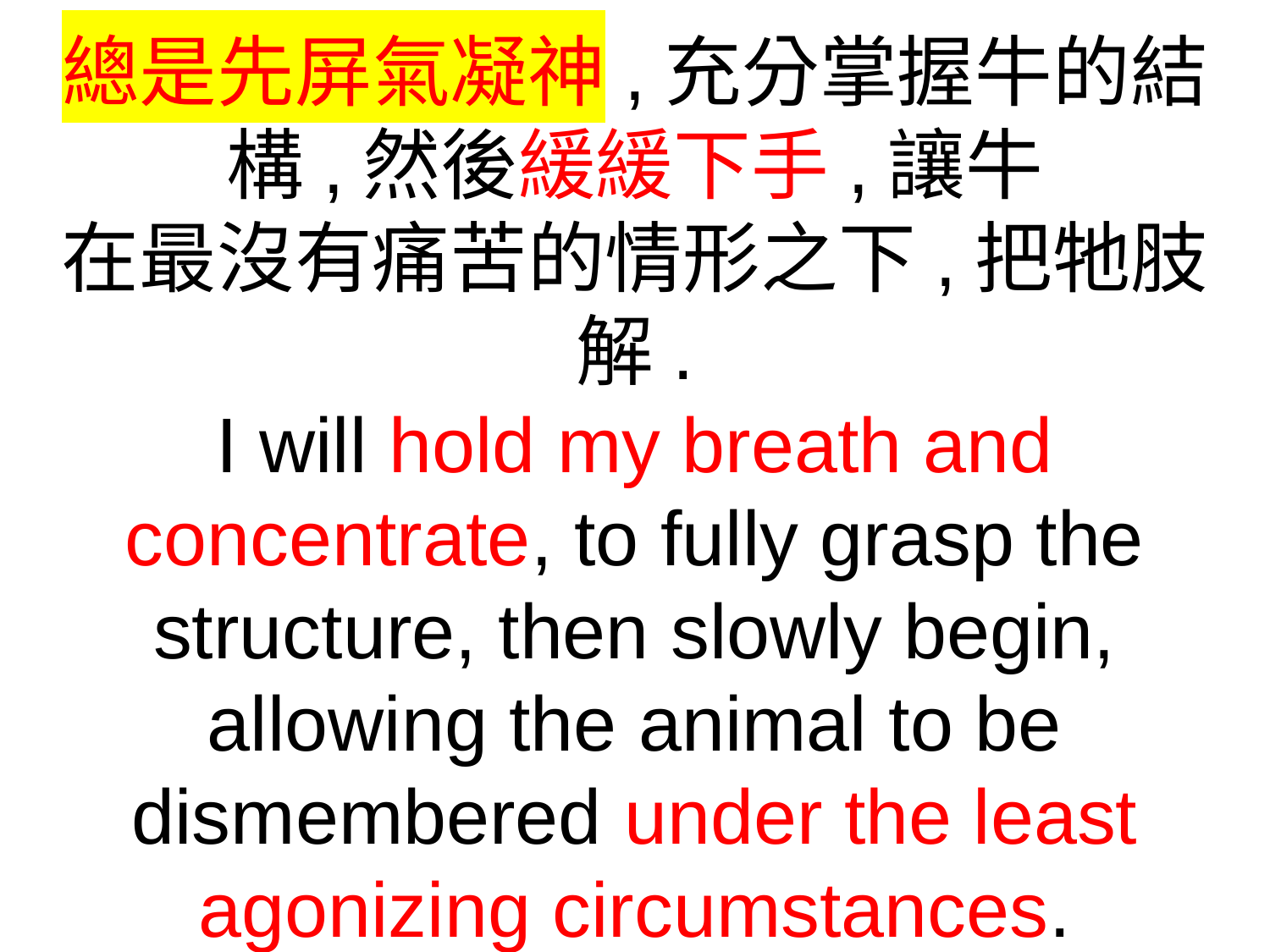

總是先屏氣凝神,充分掌握牛的結構,然後緩緩下手,讓牛
在最沒有痛苦的情形之下,把牠肢解.
I will hold my breath and concentrate, to fully grasp the structure, then slowly begin, allowing the animal to be dismembered under the least agonizing circumstances.